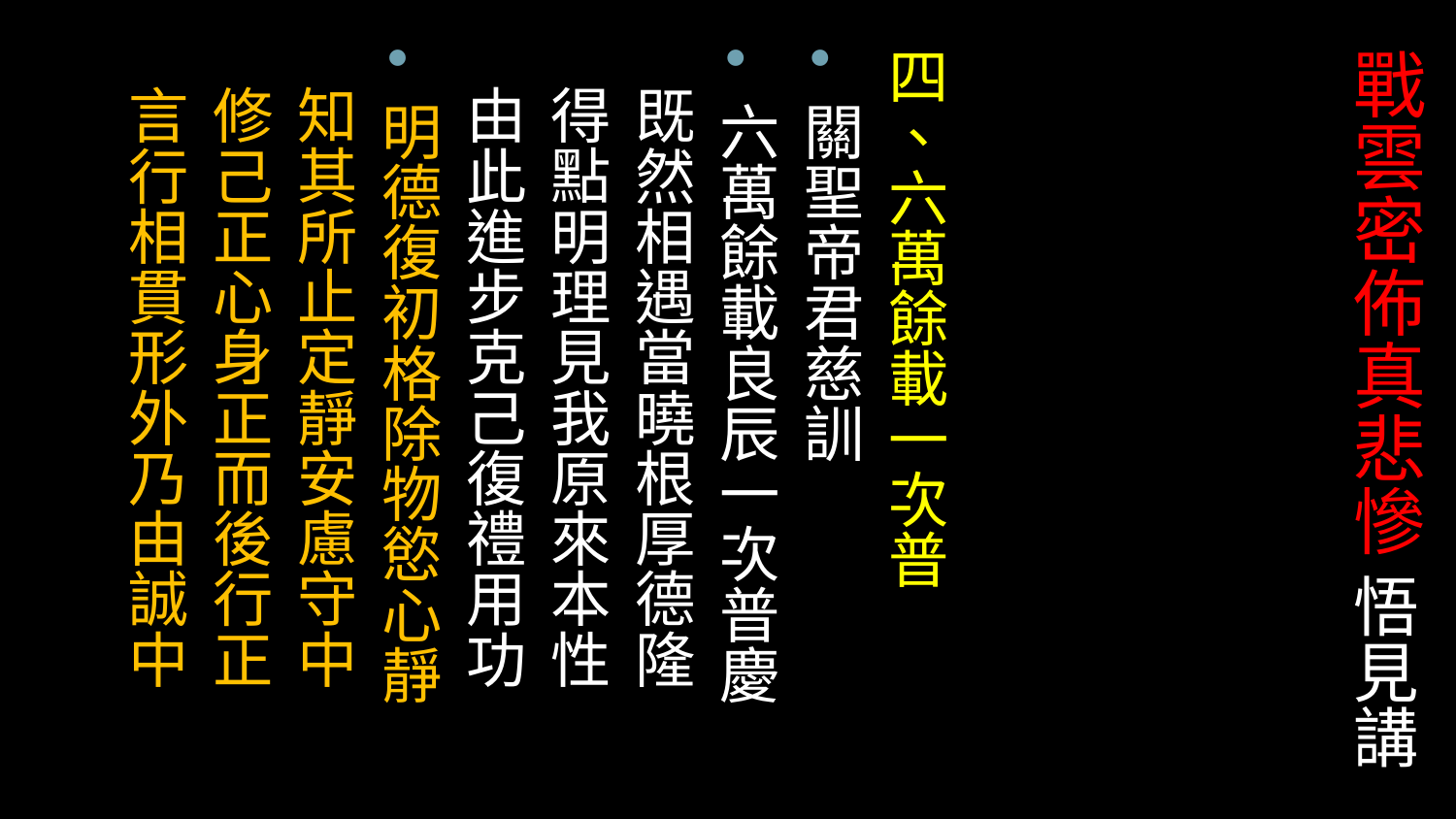

# 戰雲密佈真悲慘 悟見講
四、六萬餘載一次普
關聖帝君慈訓
六萬餘載良辰一次普慶
  既然相遇當曉根厚德隆
  得點明理見我原來本性
  由此進步克己復禮用功
明德復初格除物慾心靜
  知其所止定靜安慮守中
  修己正心身正而後行正
  言行相貫形外乃由誠中